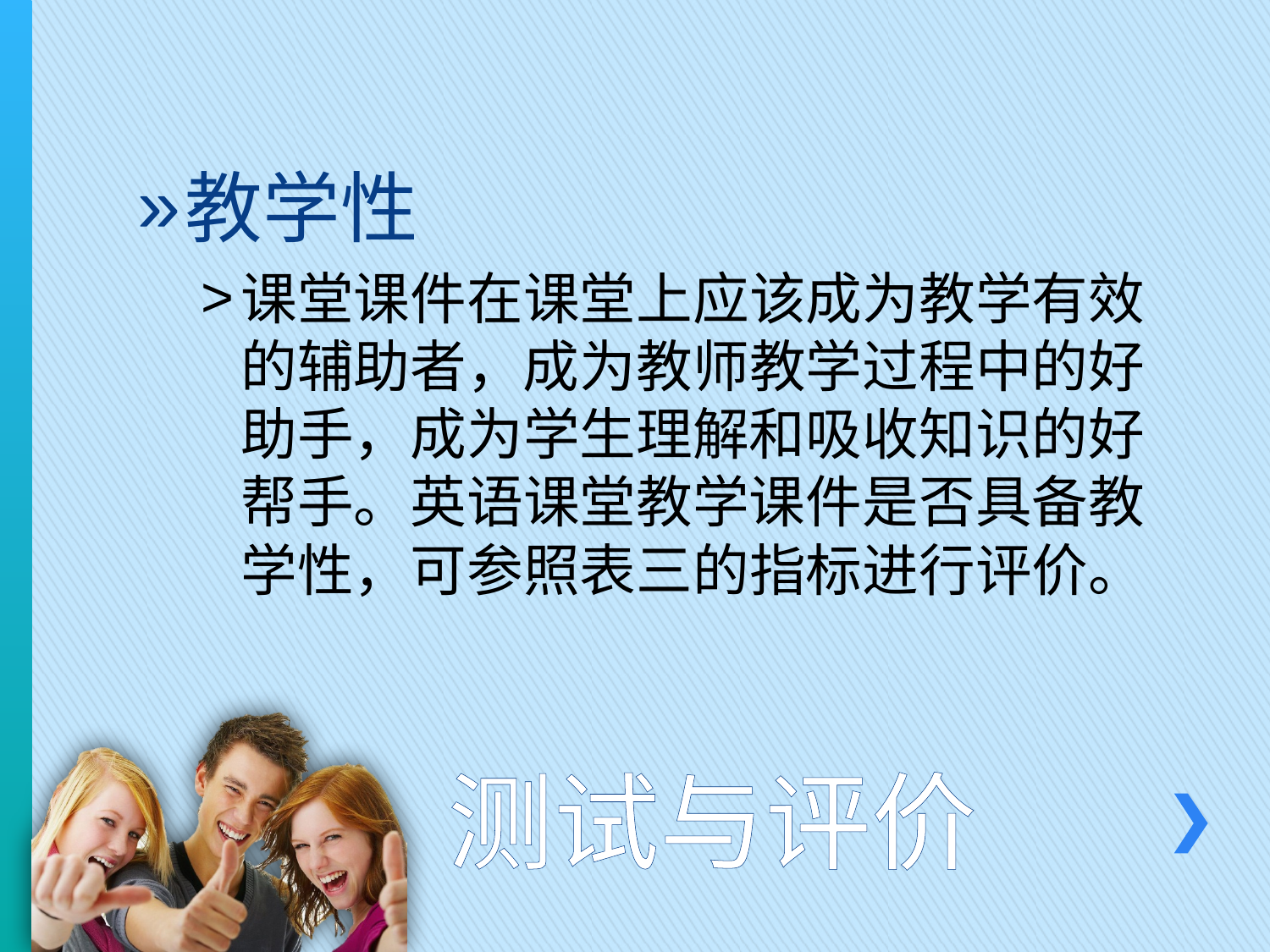

教学性
课堂课件在课堂上应该成为教学有效的辅助者，成为教师教学过程中的好助手，成为学生理解和吸收知识的好帮手。英语课堂教学课件是否具备教学性，可参照表三的指标进行评价。
# 测试与评价